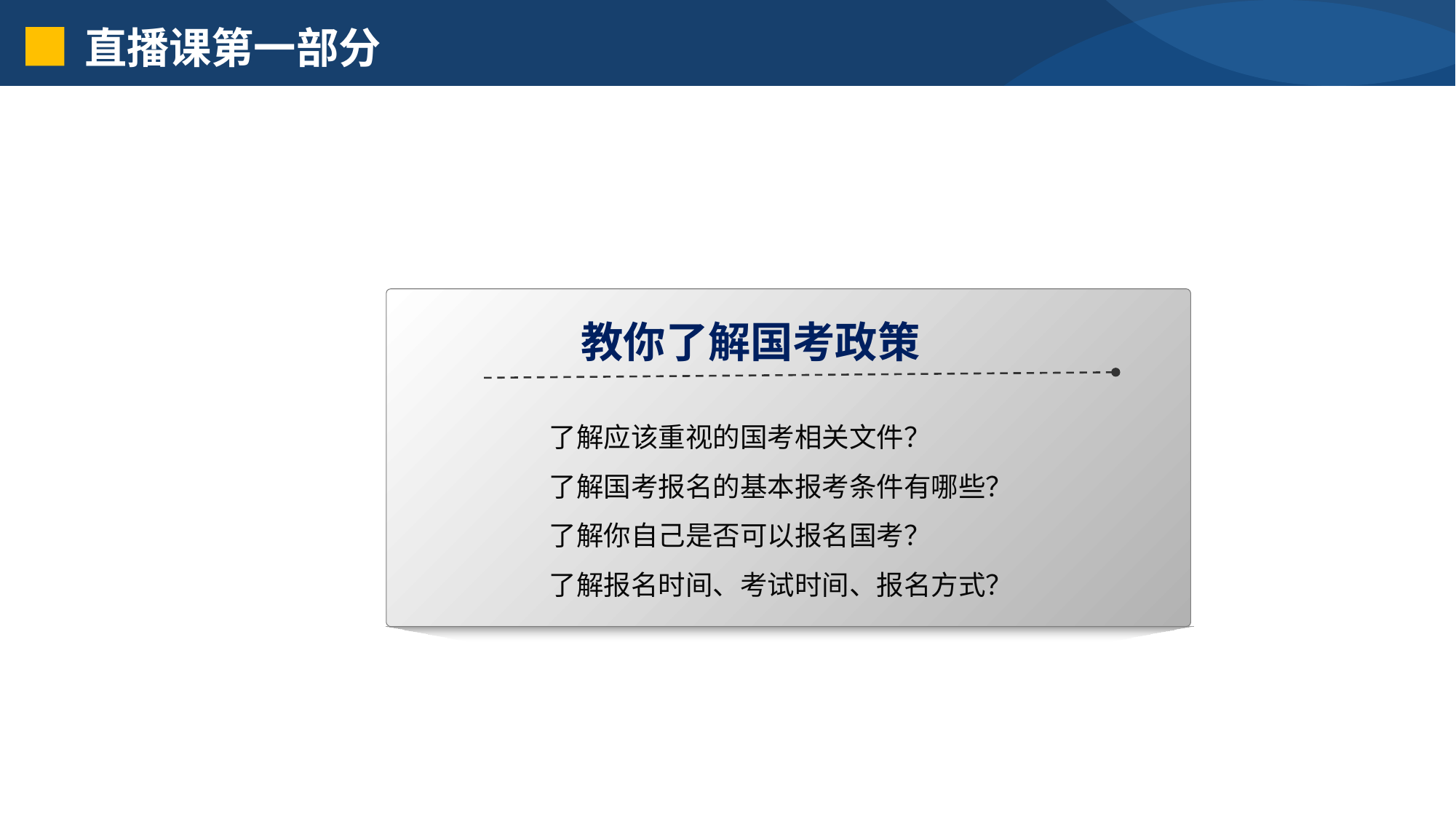

直播课第一部分

教你了解国考政策

了解应该重视的国考相关文件？
了解国考报名的基本报考条件有哪些？
了解你自己是否可以报名国考？
了解报名时间、考试时间、报名方式？